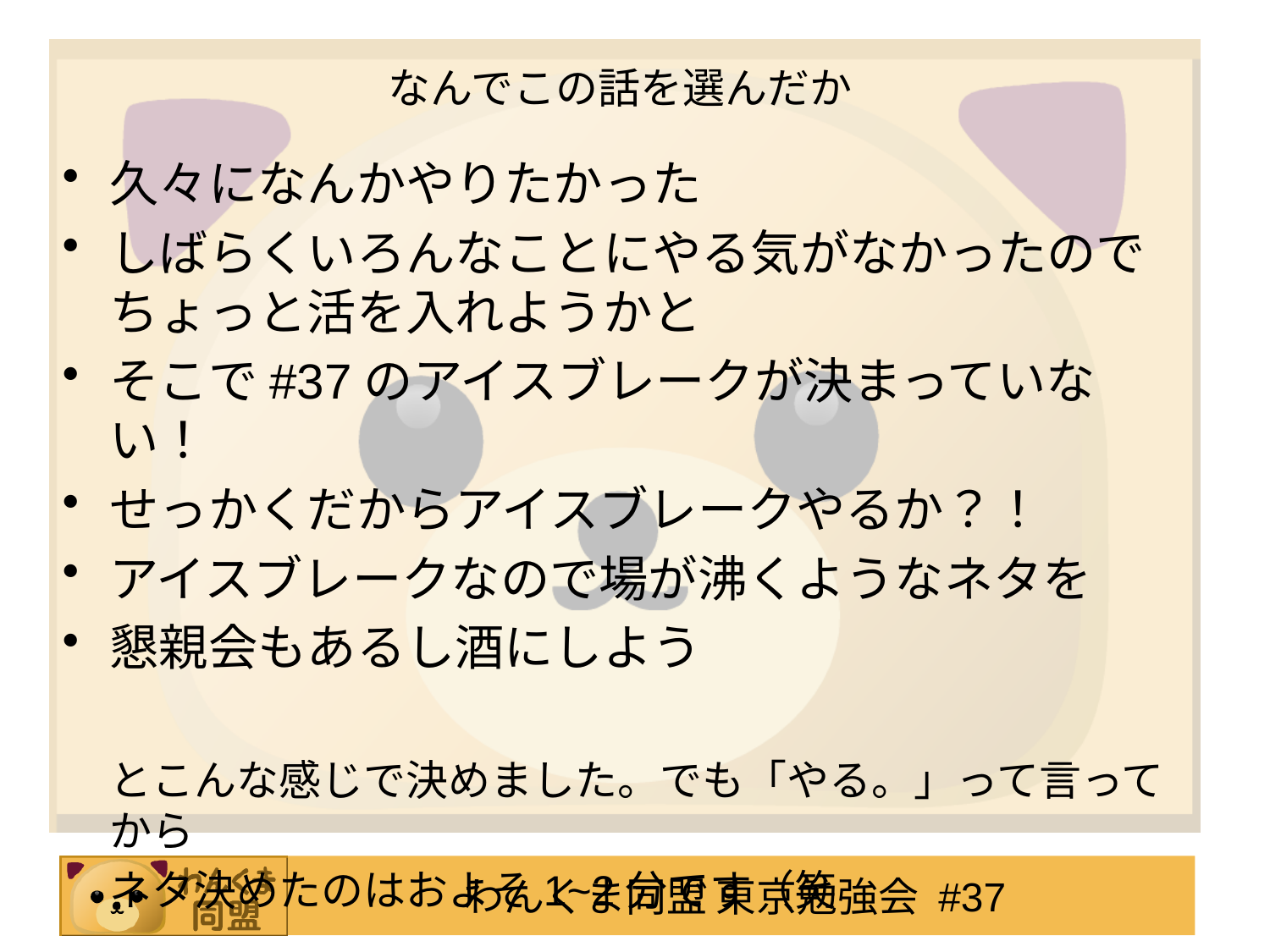

# なんでこの話を選んだか
久々になんかやりたかった
しばらくいろんなことにやる気がなかったのでちょっと活を入れようかと
そこで#37のアイスブレークが決まっていない！
せっかくだからアイスブレークやるか？！
アイスブレークなので場が沸くようなネタを
懇親会もあるし酒にしよう

	とこんな感じで決めました。でも「やる。」って言ってから
	ネタ決めたのはおよそ1~2分です（笑